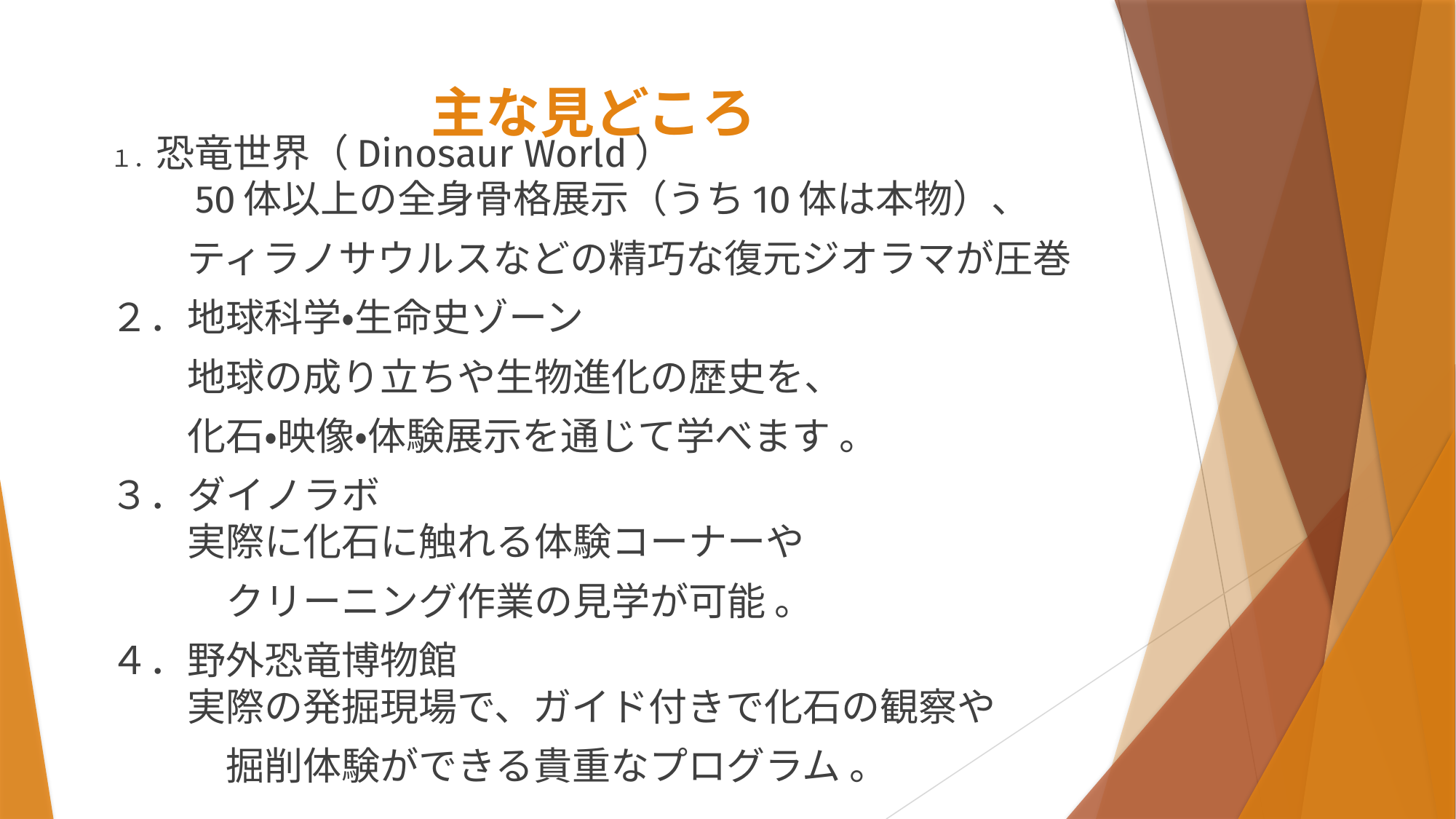

# 主な見どころ
１．恐竜世界（Dinosaur World）
　 50体以上の全身骨格展示（うち10体は本物）、
　　ティラノサウルスなどの精巧な復元ジオラマが圧巻
２．地球科学・生命史ゾーン
　　地球の成り立ちや生物進化の歴史を、
　　化石・映像・体験展示を通じて学べます 。
３．ダイノラボ
  実際に化石に触れる体験コーナーや
　　　クリーニング作業の見学が可能 。
４．野外恐竜博物館
  実際の発掘現場で、ガイド付きで化石の観察や
　　　掘削体験ができる貴重なプログラム 。